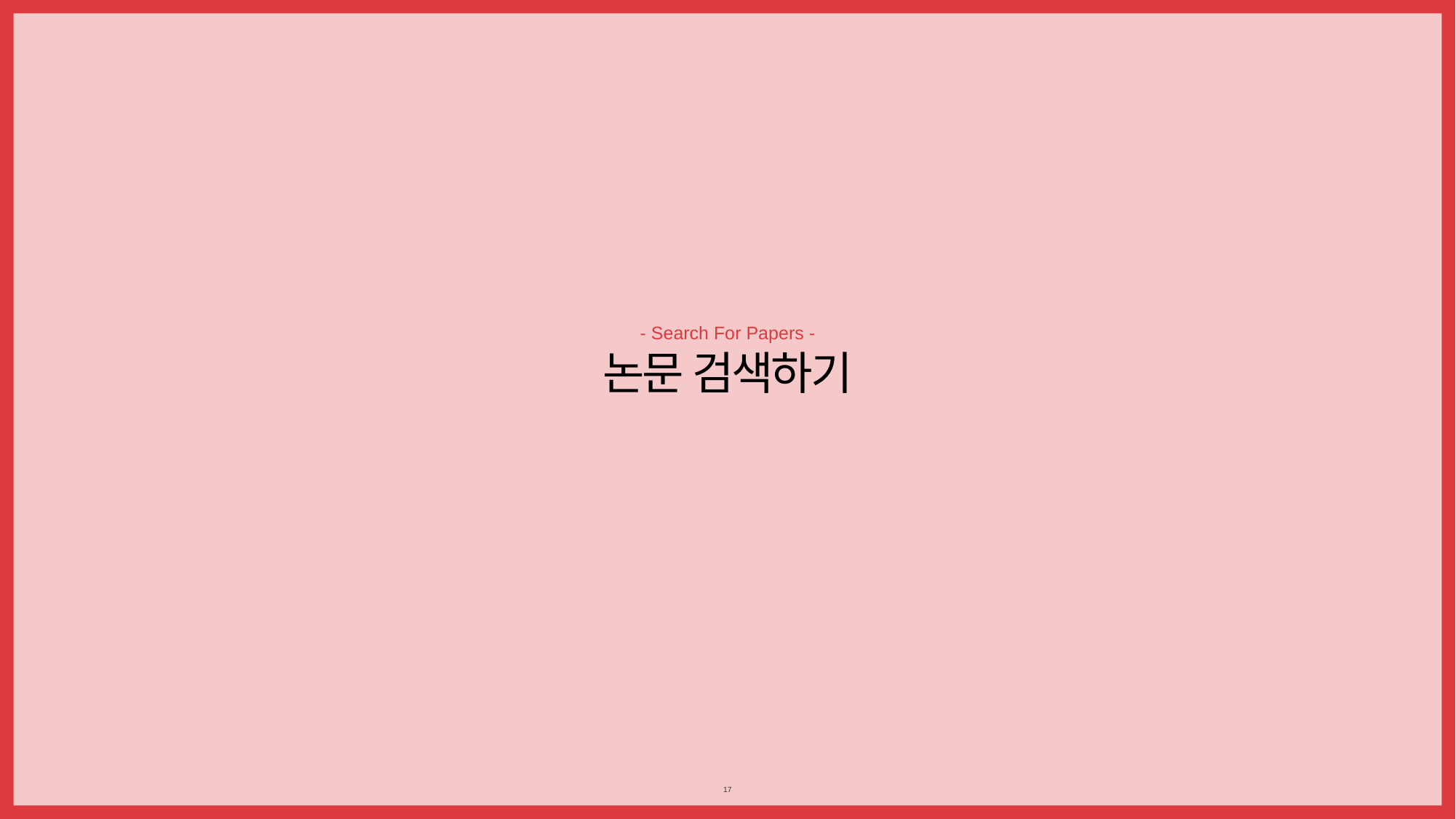

03
논문 검색하기
- Search For Papers -